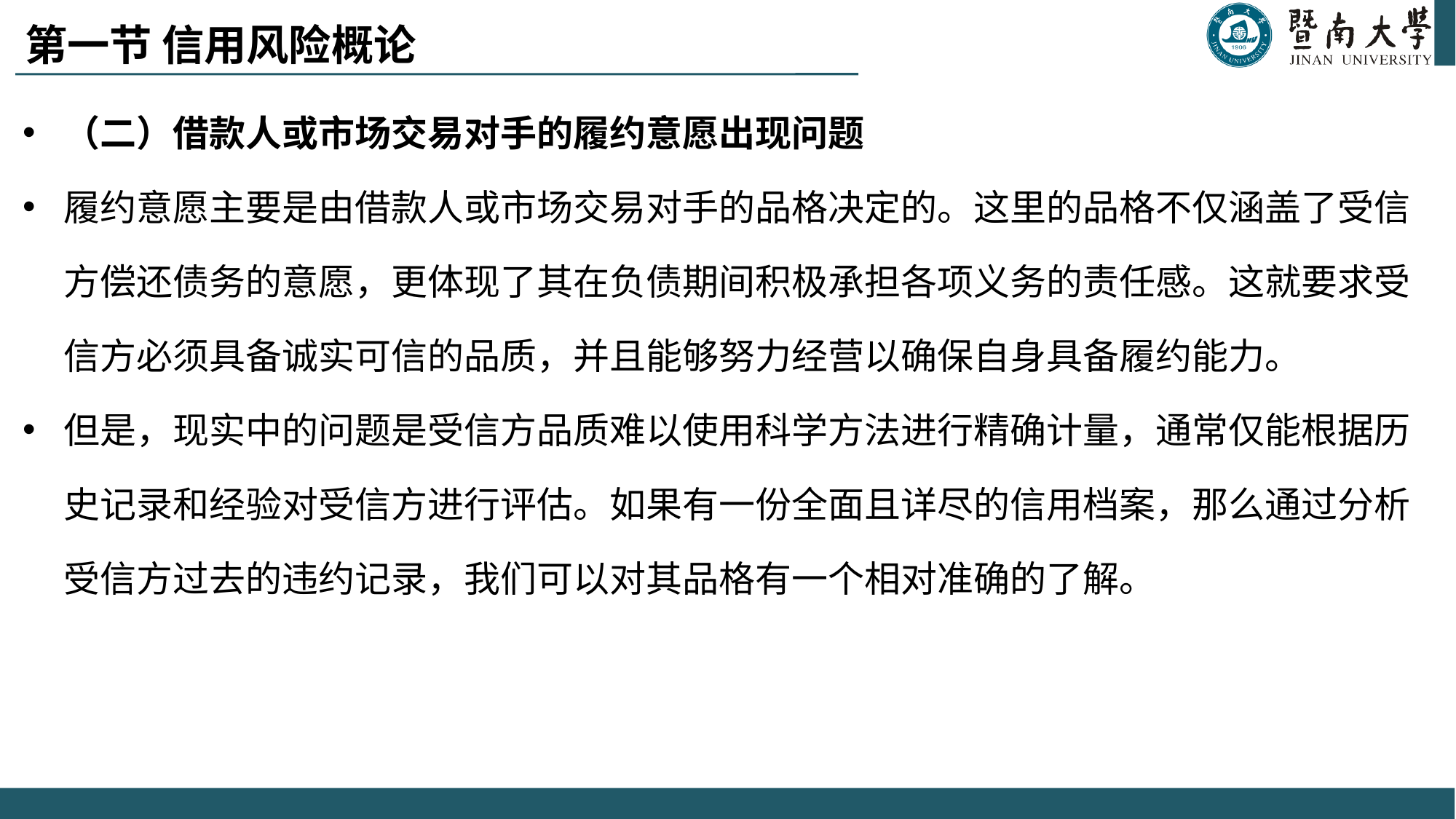

# 第一节 信用风险概论
（二）借款人或市场交易对手的履约意愿出现问题
履约意愿主要是由借款人或市场交易对手的品格决定的。这里的品格不仅涵盖了受信方偿还债务的意愿，更体现了其在负债期间积极承担各项义务的责任感。这就要求受信方必须具备诚实可信的品质，并且能够努力经营以确保自身具备履约能力。
但是，现实中的问题是受信方品质难以使用科学方法进行精确计量，通常仅能根据历史记录和经验对受信方进行评估。如果有一份全面且详尽的信用档案，那么通过分析受信方过去的违约记录，我们可以对其品格有一个相对准确的了解。